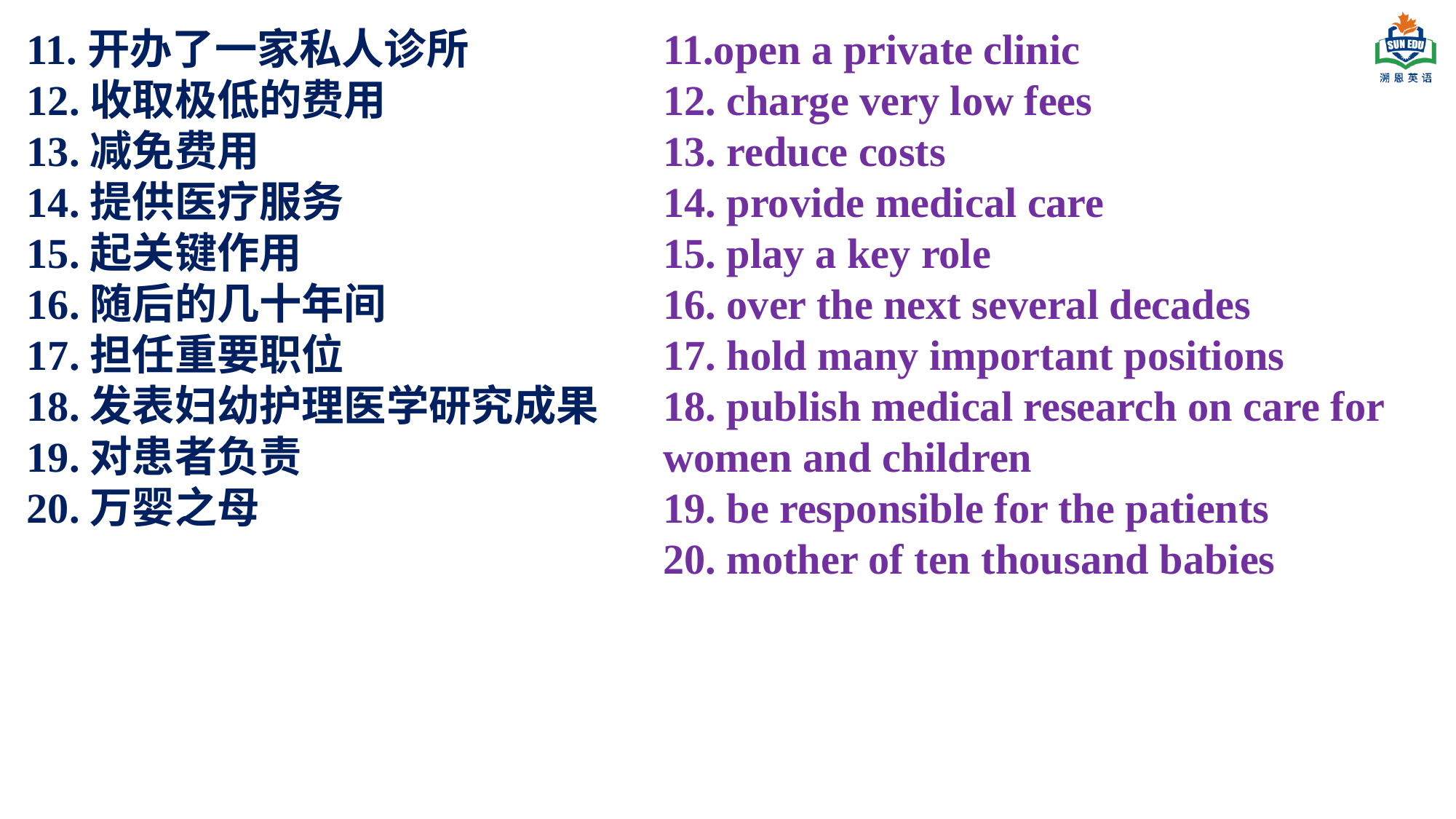

11.开办了一家私人诊所
12.收取极低的费用
13.减免费用
14.提供医疗服务
15.起关键作用
16.随后的几十年间
17.担任重要职位
18.发表妇幼护理医学研究成果
19.对患者负责
20.万婴之母
11.open a private clinic
12. charge very low fees
13. reduce costs
14. provide medical care
15. play a key role
16. over the next several decades
17. hold many important positions
18. publish medical research on care for women and children
19. be responsible for the patients
20. mother of ten thousand babies